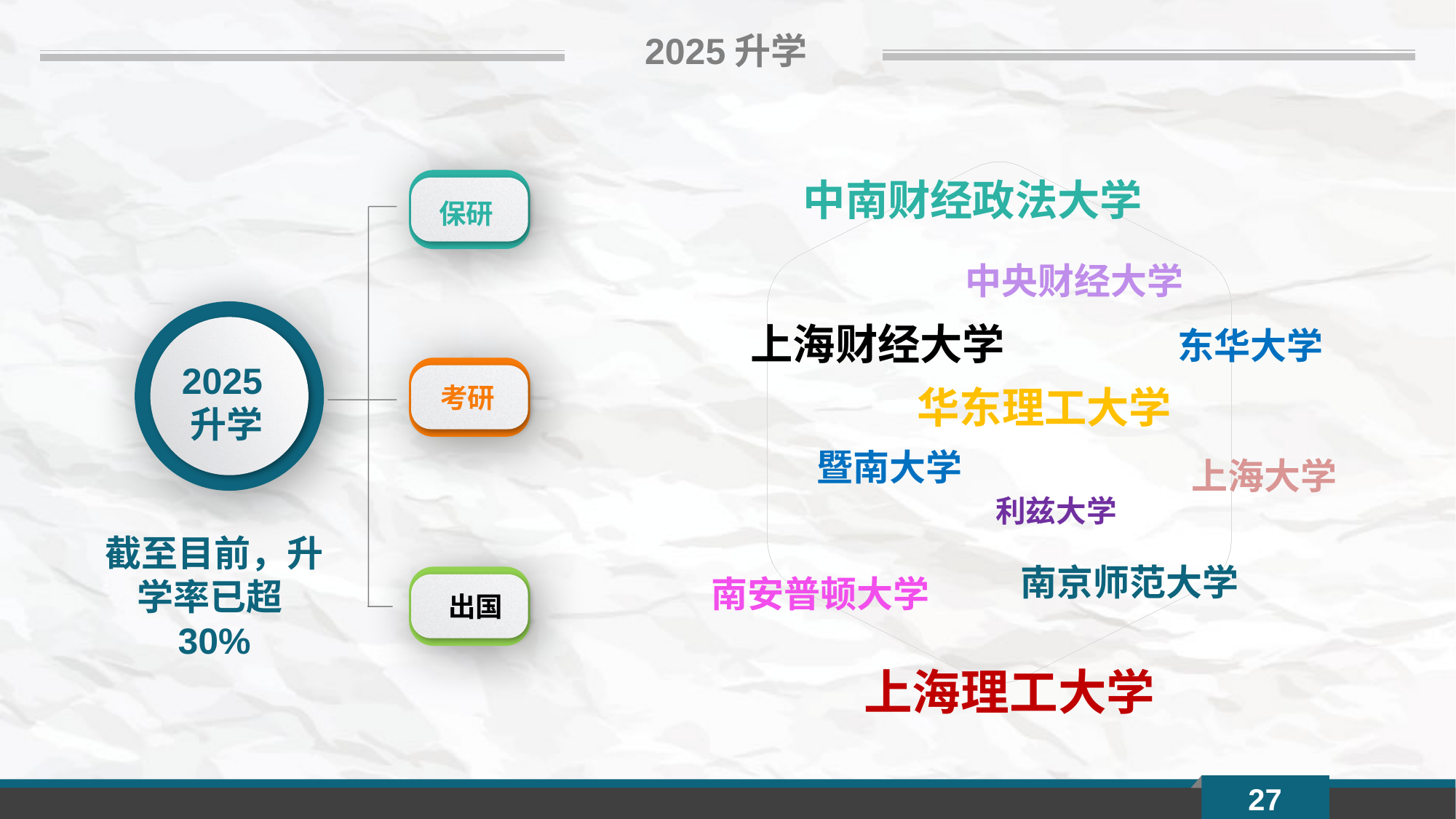

2025升学

中南财经政法大学

保研
中央财经大学

上海财经大学
东华大学
2025升学

华东理工大学
考研
暨南大学
上海大学
利兹大学
截至目前，升学率已超30%
南京师范大学
南安普顿大学

出国
上海理工大学

27